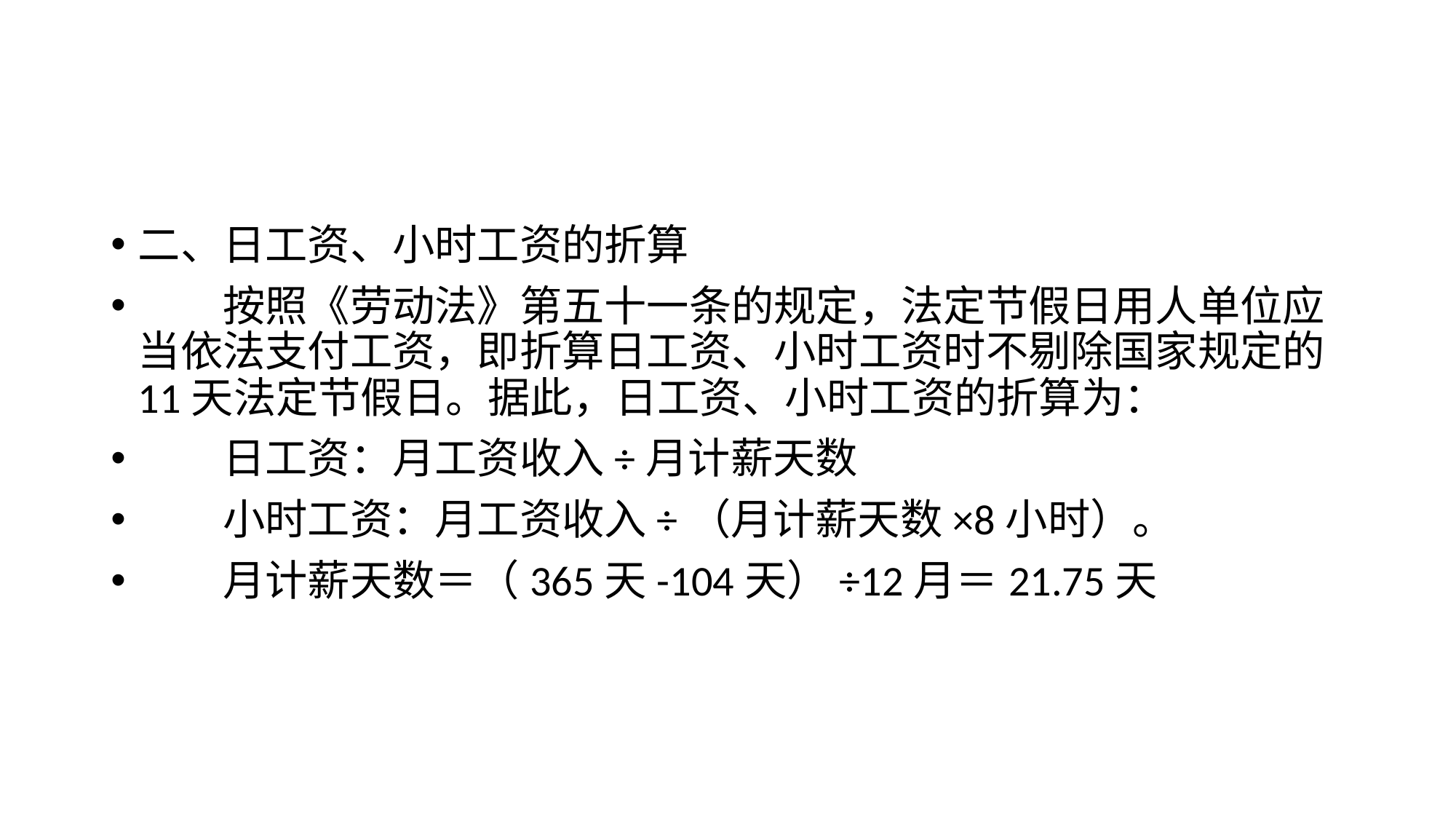

#
二、日工资、小时工资的折算
　　按照《劳动法》第五十一条的规定，法定节假日用人单位应当依法支付工资，即折算日工资、小时工资时不剔除国家规定的11天法定节假日。据此，日工资、小时工资的折算为：
　　日工资：月工资收入÷月计薪天数
　　小时工资：月工资收入÷（月计薪天数×8小时）。
　　月计薪天数＝（365天-104天）÷12月＝21.75天